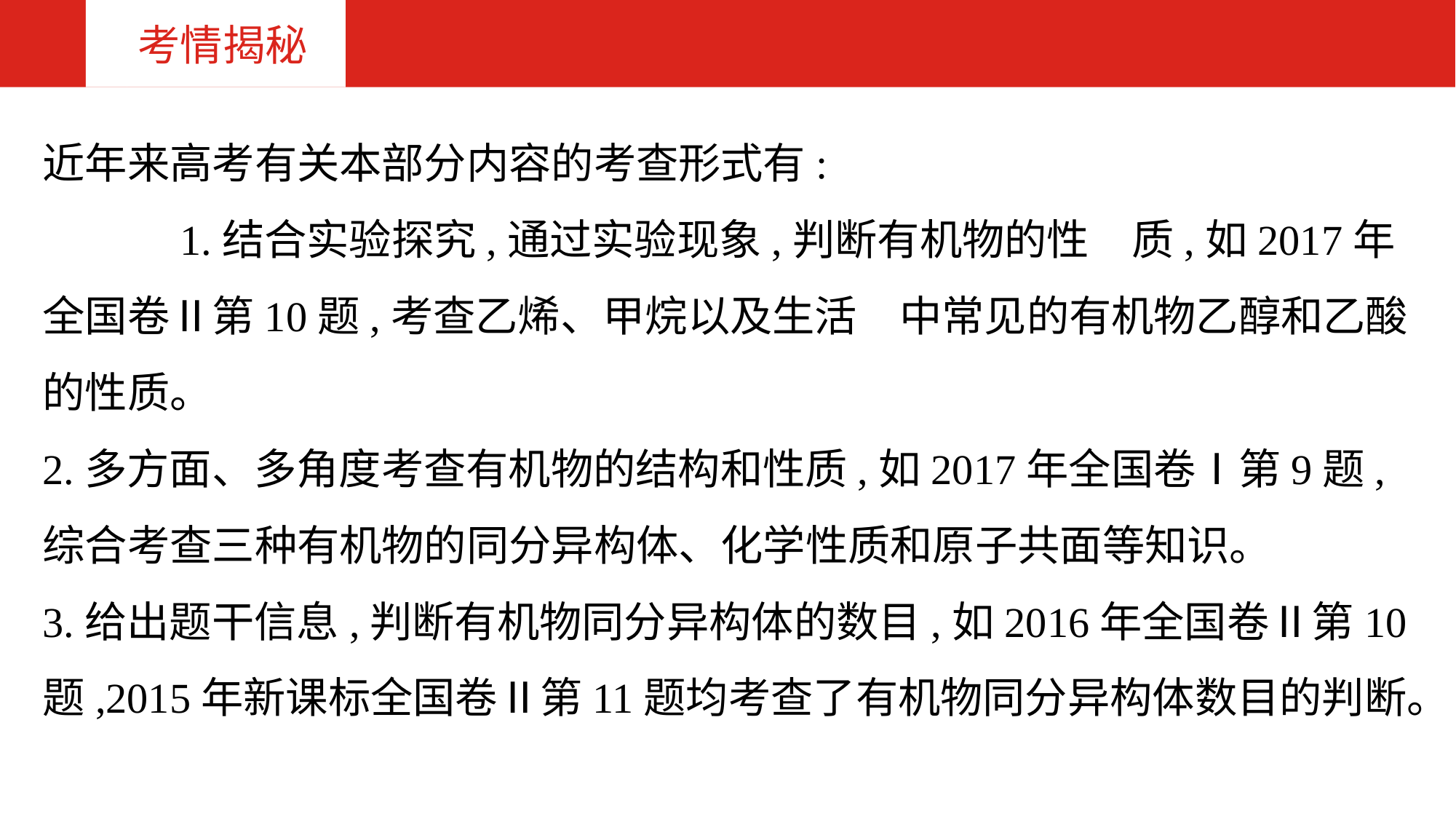

专题二十：烃
考情揭秘

近年来高考有关本部分内容的考查形式有:
　　　1.结合实验探究,通过实验现象,判断有机物的性　质,如2017年全国卷Ⅱ第10题,考查乙烯、甲烷以及生活　中常见的有机物乙醇和乙酸的性质。
2.多方面、多角度考查有机物的结构和性质,如2017年全国卷Ⅰ第9题,综合考查三种有机物的同分异构体、化学性质和原子共面等知识。
3.给出题干信息,判断有机物同分异构体的数目,如2016年全国卷Ⅱ第10题,2015年新课标全国卷Ⅱ第11题均考查了有机物同分异构体数目的判断。